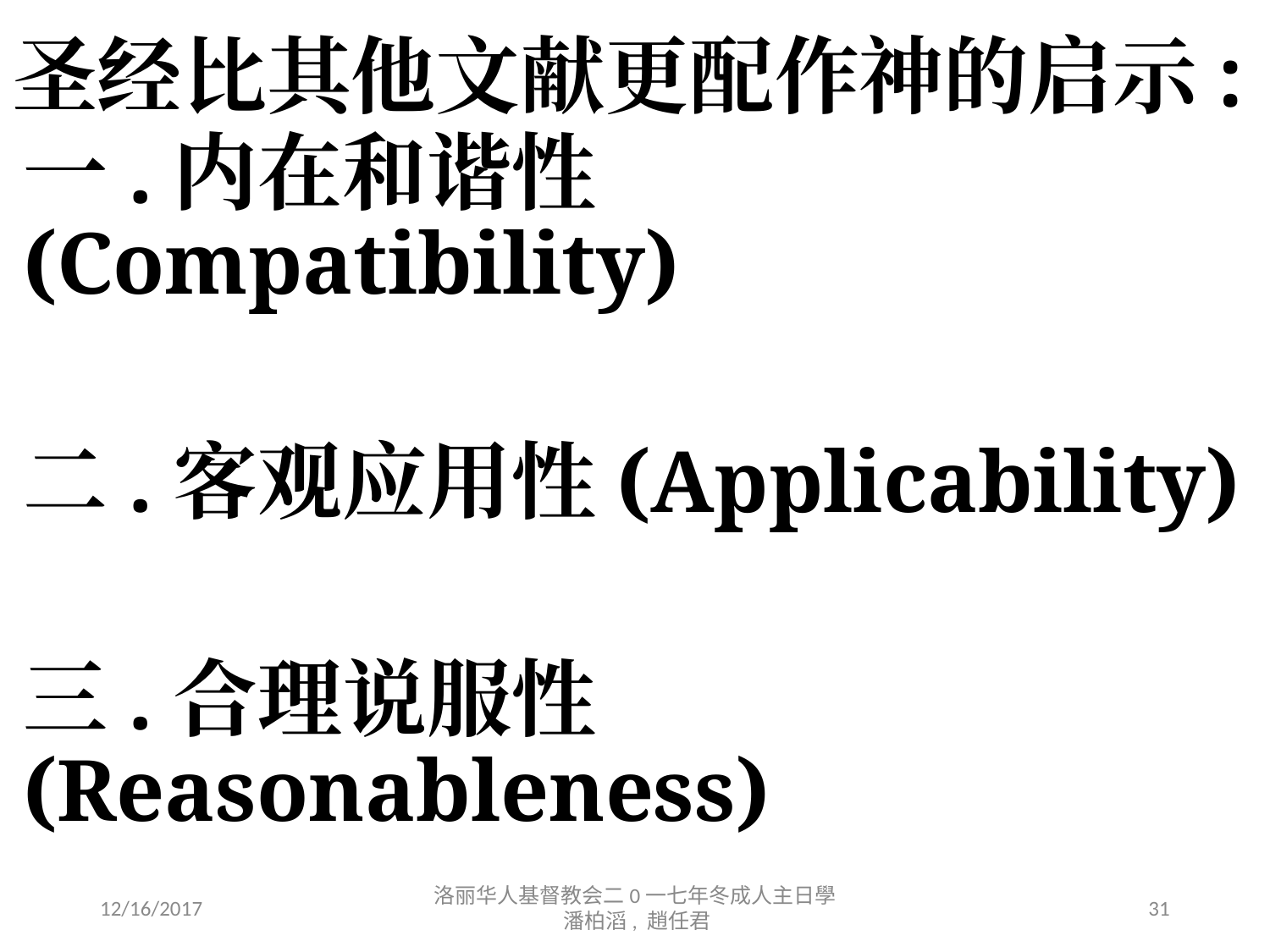

# 圣经比其他文献更配作神的启示:
一.内在和谐性(Compatibility)

二.客观应用性(Applicability)

三.合理说服性(Reasonableness)

四.主观满足性(Satisfaction)
12/16/2017
洛丽华人基督教会二0一七年冬成人主日學   潘柏滔, 趙任君
31